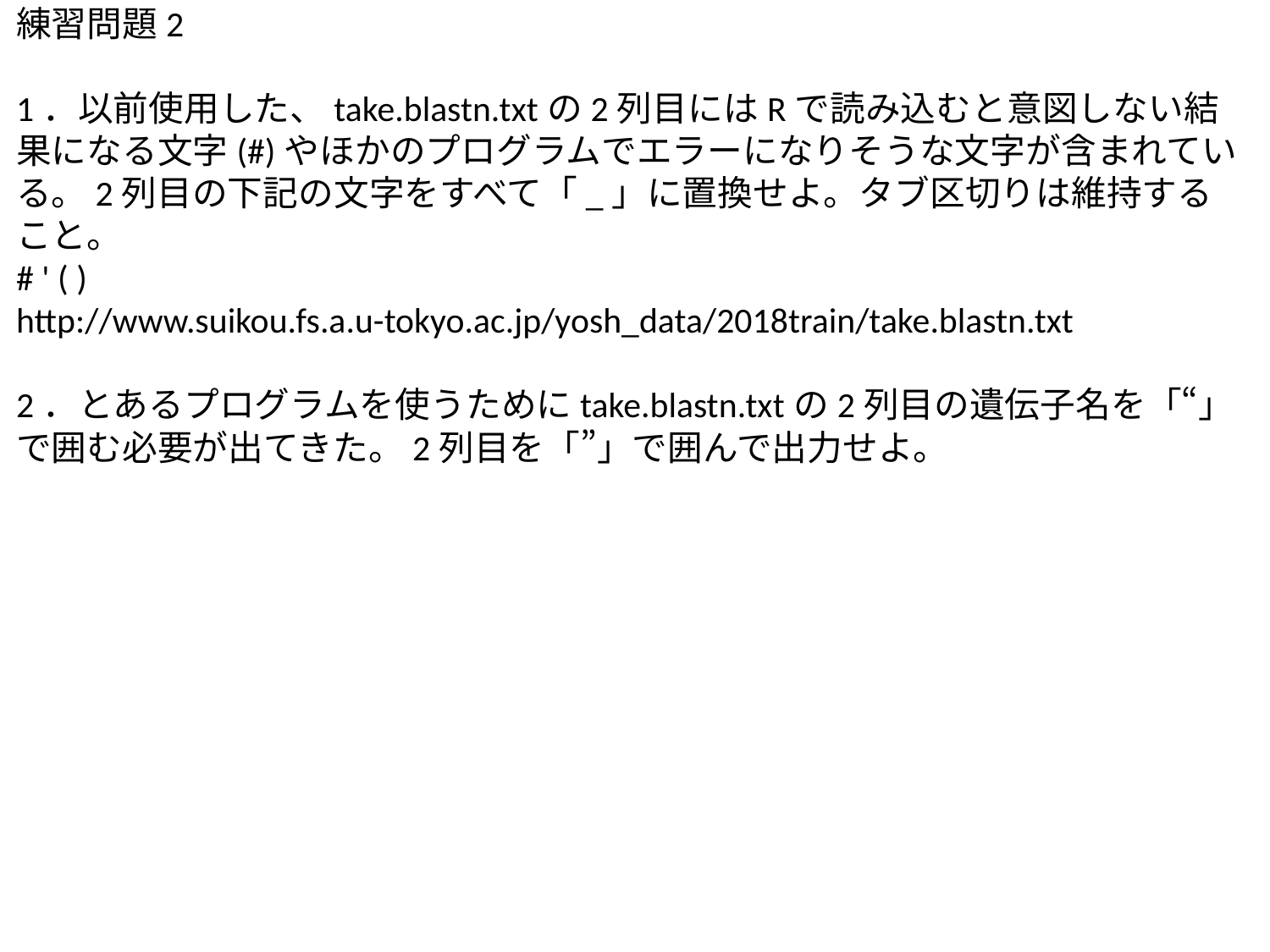

練習問題2

1．以前使用した、take.blastn.txtの2列目にはRで読み込むと意図しない結果になる文字(#)やほかのプログラムでエラーになりそうな文字が含まれている。2列目の下記の文字をすべて「_」に置換せよ。タブ区切りは維持すること。
# ' ( )
http://www.suikou.fs.a.u-tokyo.ac.jp/yosh_data/2018train/take.blastn.txt

2．とあるプログラムを使うためにtake.blastn.txtの2列目の遺伝子名を「“」で囲む必要が出てきた。2列目を「”」で囲んで出力せよ。